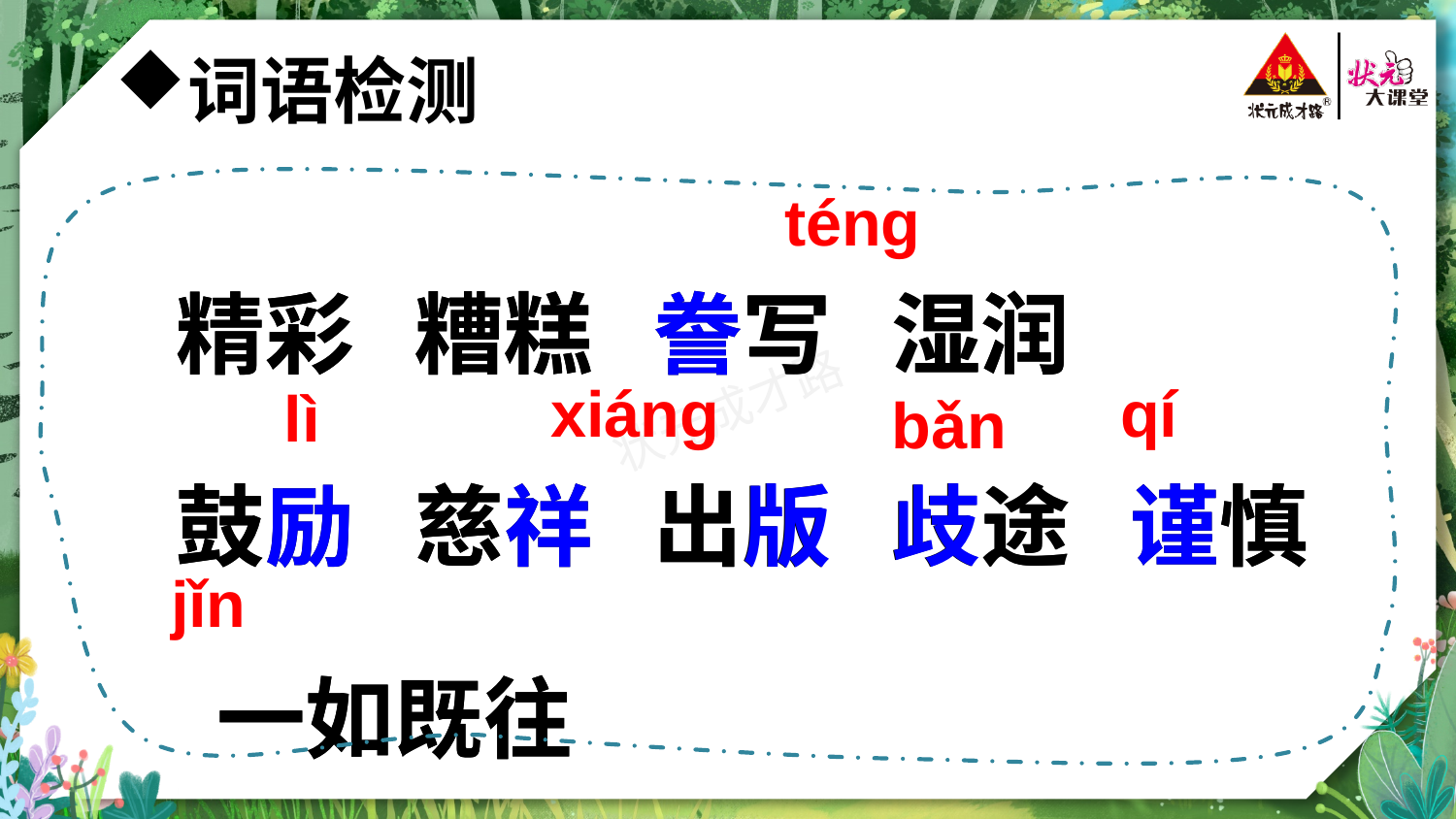

词语检测

ténɡ
精彩   糟糕   誊写   湿润
鼓励   慈祥   出版   歧途   谨慎   一如既往
精彩   糟糕   誊写   湿润
鼓励   慈祥   出版   歧途   谨慎   一如既往
xiánɡ
qí
lì
bǎn
jǐn